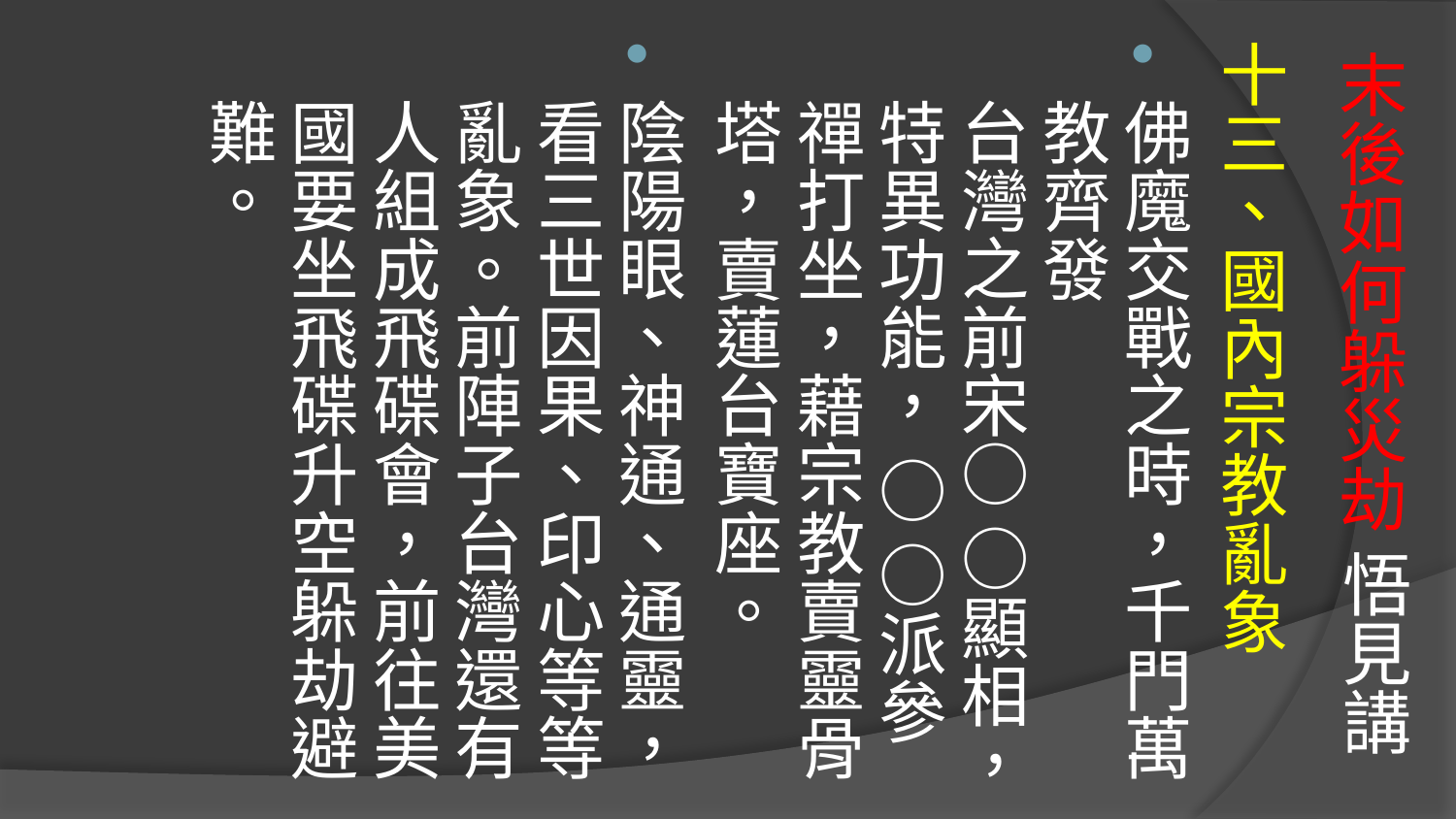

# 末後如何躲災劫 悟見講
十三、國內宗教亂象
佛魔交戰之時，千門萬教齊發
台灣之前宋○ ○顯相，特異功能， ○ ○派參禪打坐，藉宗教賣靈骨塔，賣蓮台寶座。
陰陽眼、神通、通靈，看三世因果、印心等等亂象。前陣子台灣還有人組成飛碟會，前往美國要坐飛碟升空躲劫避難。